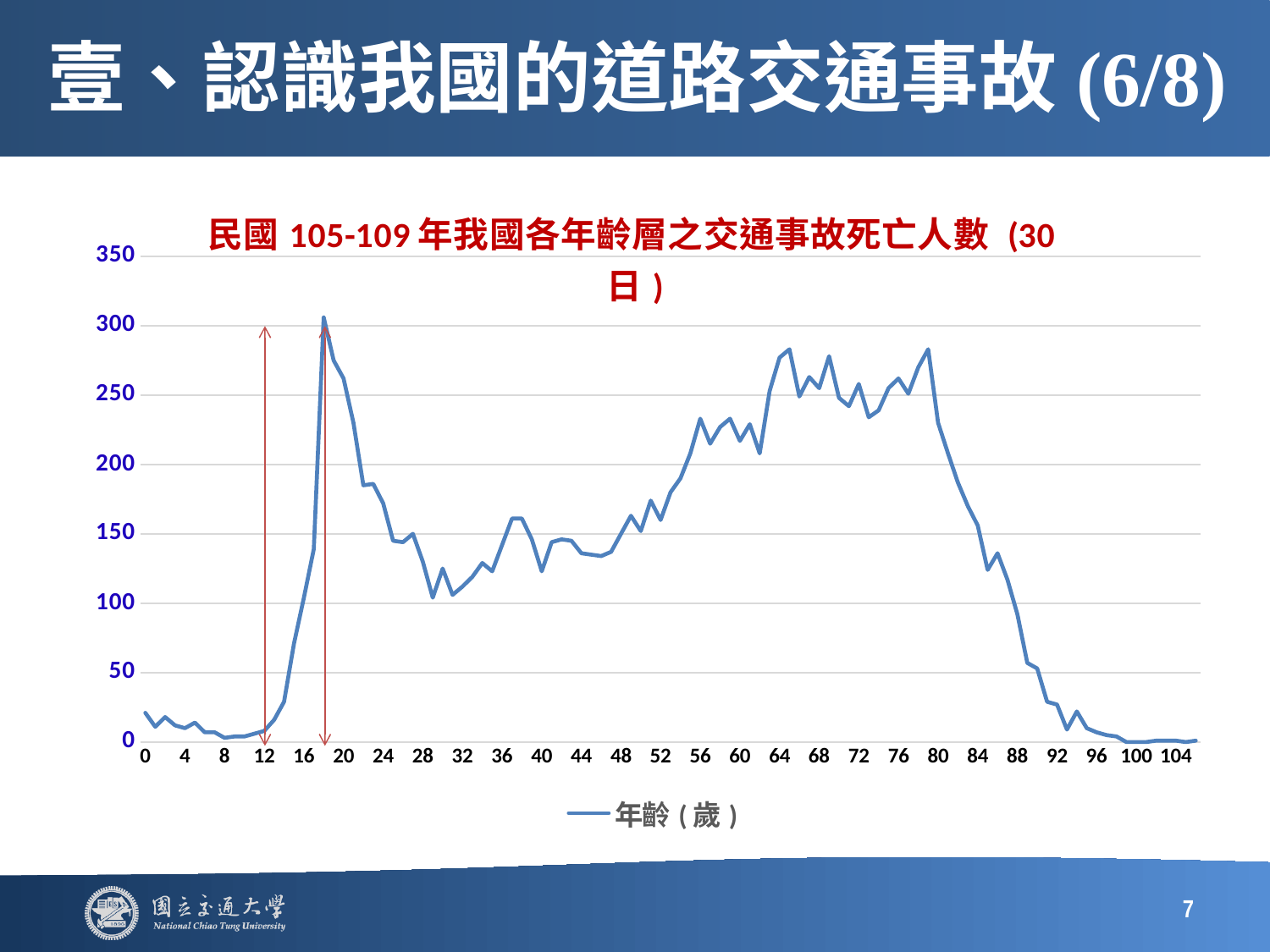

# 壹、認識我國的道路交通事故(6/8)

### Chart: 民國105-109年我國各年齡層之交通事故死亡人數 (30日)

| Category | 年齡(歲) | 欄2 | 欄3 |
|---|---|---|---|
| 0 | 21.0 | None | None |
| 1 | 11.0 | None | None |
| 2 | 18.0 | None | None |
| 3 | 12.0 | None | None |
| 4 | 10.0 | None | None |
| 5 | 14.0 | None | None |
| 6 | 7.0 | None | None |
| 7 | 7.0 | None | None |
| 8 | 3.0 | None | None |
| 9 | 4.0 | None | None |
| 10 | 4.0 | None | None |
| 11 | 6.0 | None | None |
| 12 | 8.0 | None | None |
| 13 | 16.0 | None | None |
| 14 | 29.0 | None | None |
| 15 | 71.0 | None | None |
| 16 | 104.0 | None | None |
| 17 | 139.0 | None | None |
| 18 | 306.0 | None | None |
| 19 | 275.0 | None | None |
| 20 | 262.0 | None | None |
| 21 | 230.0 | None | None |
| 22 | 185.0 | None | None |
| 23 | 186.0 | None | None |
| 24 | 172.0 | None | None |
| 25 | 145.0 | None | None |
| 26 | 144.0 | None | None |
| 27 | 150.0 | None | None |
| 28 | 130.0 | None | None |
| 29 | 104.0 | None | None |
| 30 | 125.0 | None | None |
| 31 | 106.0 | None | None |
| 32 | 112.0 | None | None |
| 33 | 119.0 | None | None |
| 34 | 129.0 | None | None |
| 35 | 123.0 | None | None |
| 36 | 142.0 | None | None |
| 36 | 161.0 | None | None |
| 38 | 161.0 | None | None |
| 39 | 146.0 | None | None |
| 40 | 123.0 | None | None |
| 41 | 144.0 | None | None |
| 42 | 146.0 | None | None |
| 43 | 145.0 | None | None |
| 44 | 136.0 | None | None |
| 45 | 135.0 | None | None |
| 46 | 134.0 | None | None |
| 47 | 137.0 | None | None |
| 48 | 150.0 | None | None |
| 49 | 163.0 | None | None |
| 50 | 152.0 | None | None |
| 51 | 174.0 | None | None |
| 52 | 160.0 | None | None |
| 53 | 180.0 | None | None |
| 54 | 190.0 | None | None |
| 55 | 208.0 | None | None |
| 56 | 233.0 | None | None |
| 57 | 215.0 | None | None |
| 58 | 227.0 | None | None |
| 59 | 233.0 | None | None |
| 60 | 217.0 | None | None |
| 61 | 229.0 | None | None |
| 62 | 208.0 | None | None |
| 63 | 253.0 | None | None |
| 64 | 277.0 | None | None |
| 65 | 283.0 | None | None |
| 66 | 249.0 | None | None |
| 67 | 263.0 | None | None |
| 68 | 255.0 | None | None |
| 68 | 278.0 | None | None |
| 70 | 248.0 | None | None |
| 71 | 242.0 | None | None |
| 72 | 258.0 | None | None |
| 73 | 234.0 | None | None |
| 74 | 239.0 | None | None |
| 75 | 255.0 | None | None |
| 76 | 262.0 | None | None |
| 77 | 251.0 | None | None |
| 78 | 270.0 | None | None |
| 79 | 283.0 | None | None |
| 80 | 230.0 | None | None |
| 81 | 208.0 | None | None |
| 82 | 187.0 | None | None |
| 83 | 170.0 | None | None |
| 84 | 156.0 | None | None |
| 85 | 124.0 | None | None |
| 86 | 136.0 | None | None |
| 87 | 117.0 | None | None |
| 88 | 92.0 | None | None |
| 89 | 57.0 | None | None |
| 90 | 53.0 | None | None |
| 91 | 29.0 | None | None |
| 92 | 27.0 | None | None |
| 93 | 9.0 | None | None |
| 94 | 22.0 | None | None |
| 94 | 10.0 | None | None |
| 96 | 7.0 | None | None |
| 97 | 5.0 | None | None |
| 98 | 4.0 | None | None |
| 99 | 0.0 | None | None |
| 100 | 0.0 | None | None |
| 101 | 0.0 | None | None |
| 102 | 1.0 | None | None |
| 103 | 1.0 | None | None |
| 104 | 1.0 | None | None |
| 105 | 0.0 | None | None |
| 106 | 1.0 | None | None |
7